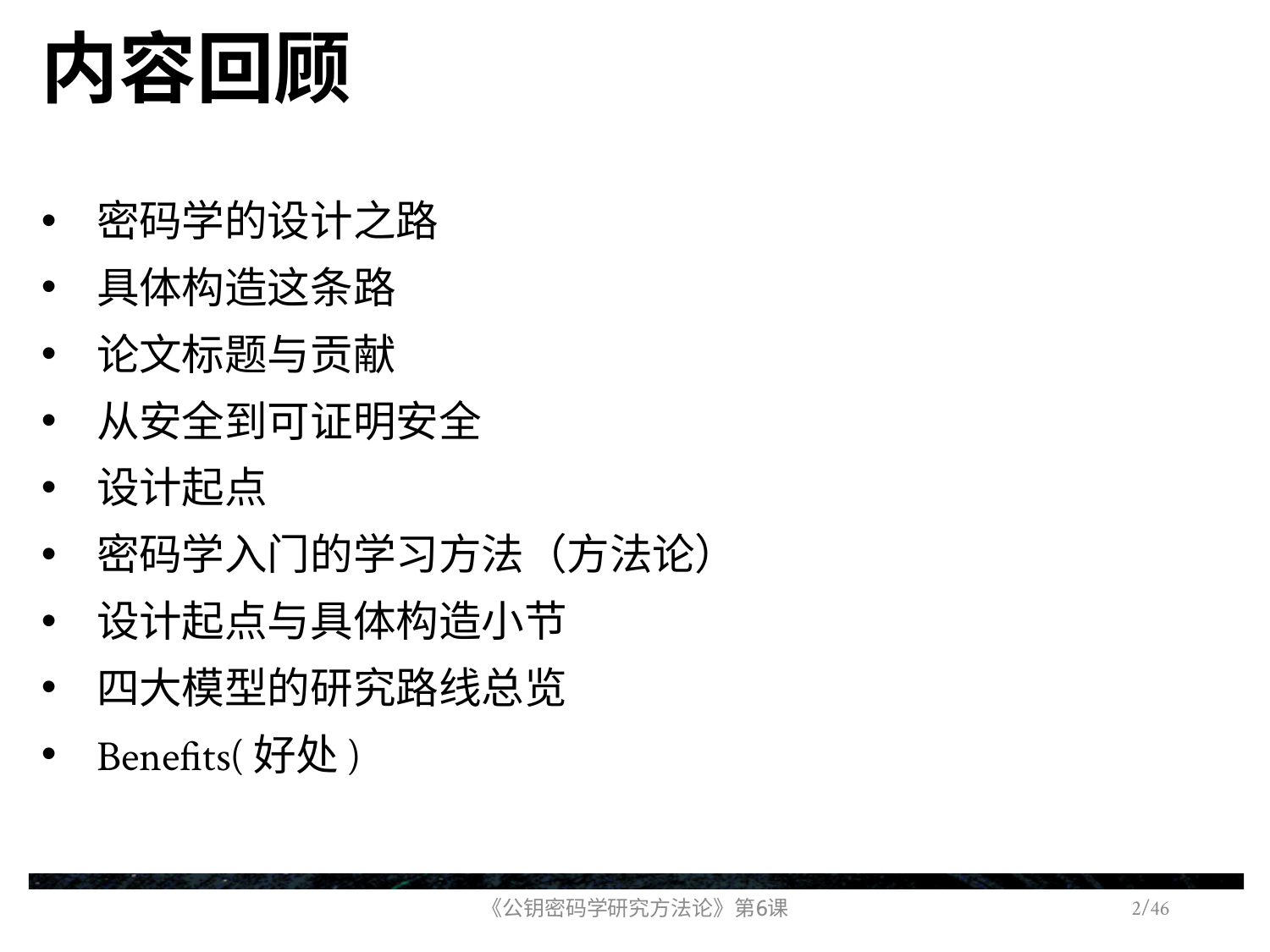

# 内容回顾
密码学的设计之路
具体构造这条路
论文标题与贡献
从安全到可证明安全
设计起点
密码学入门的学习方法（方法论）
设计起点与具体构造小节
四大模型的研究路线总览
Benefits(好处)
《公钥密码学研究方法论》第6课
2/46